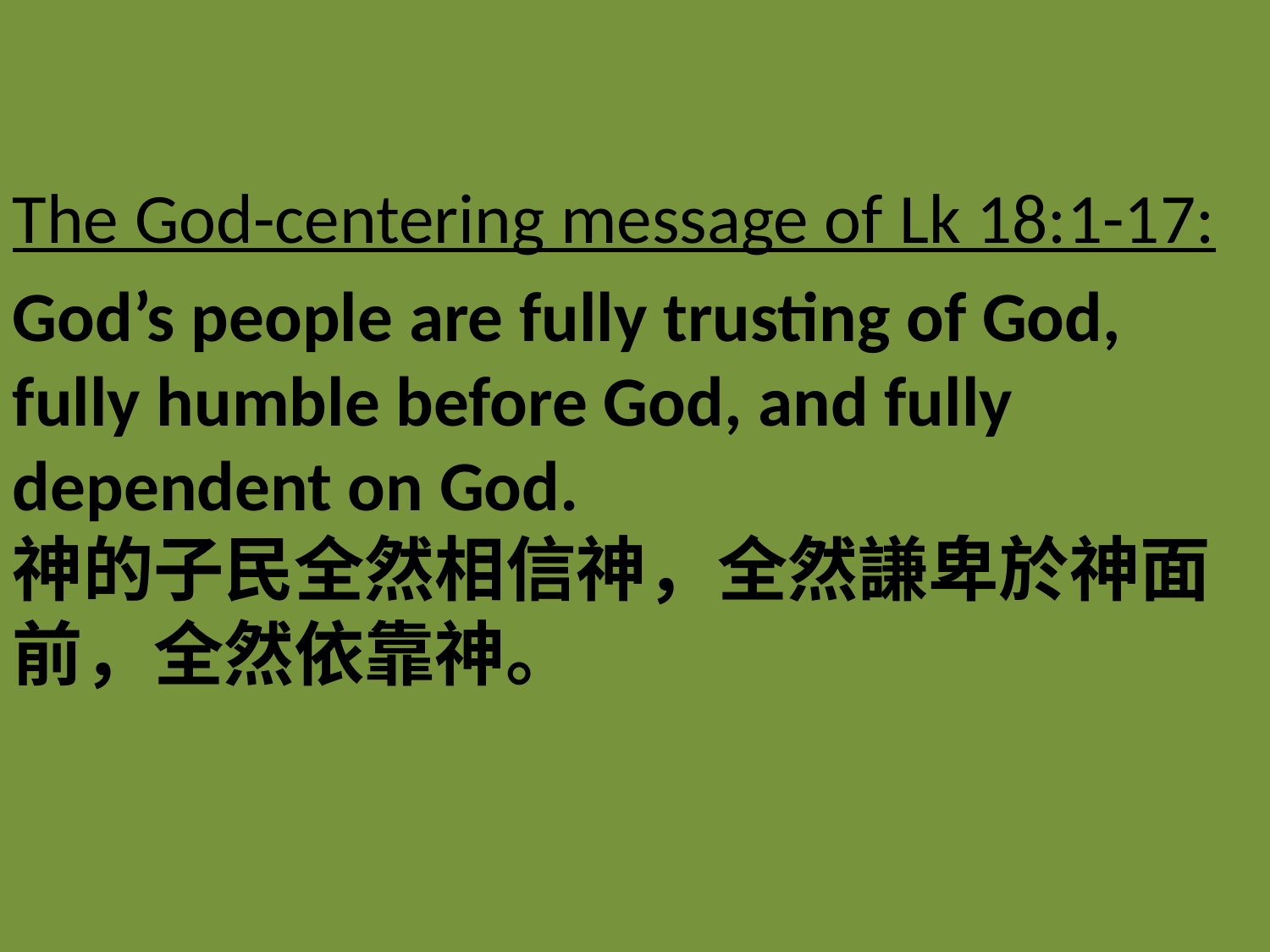

The God-centering message of Lk 18:1-17:
God’s people are fully trusting of God, fully humble before God, and fully dependent on God.
神的子民全然相信神，全然謙卑於神面前，全然依靠神。